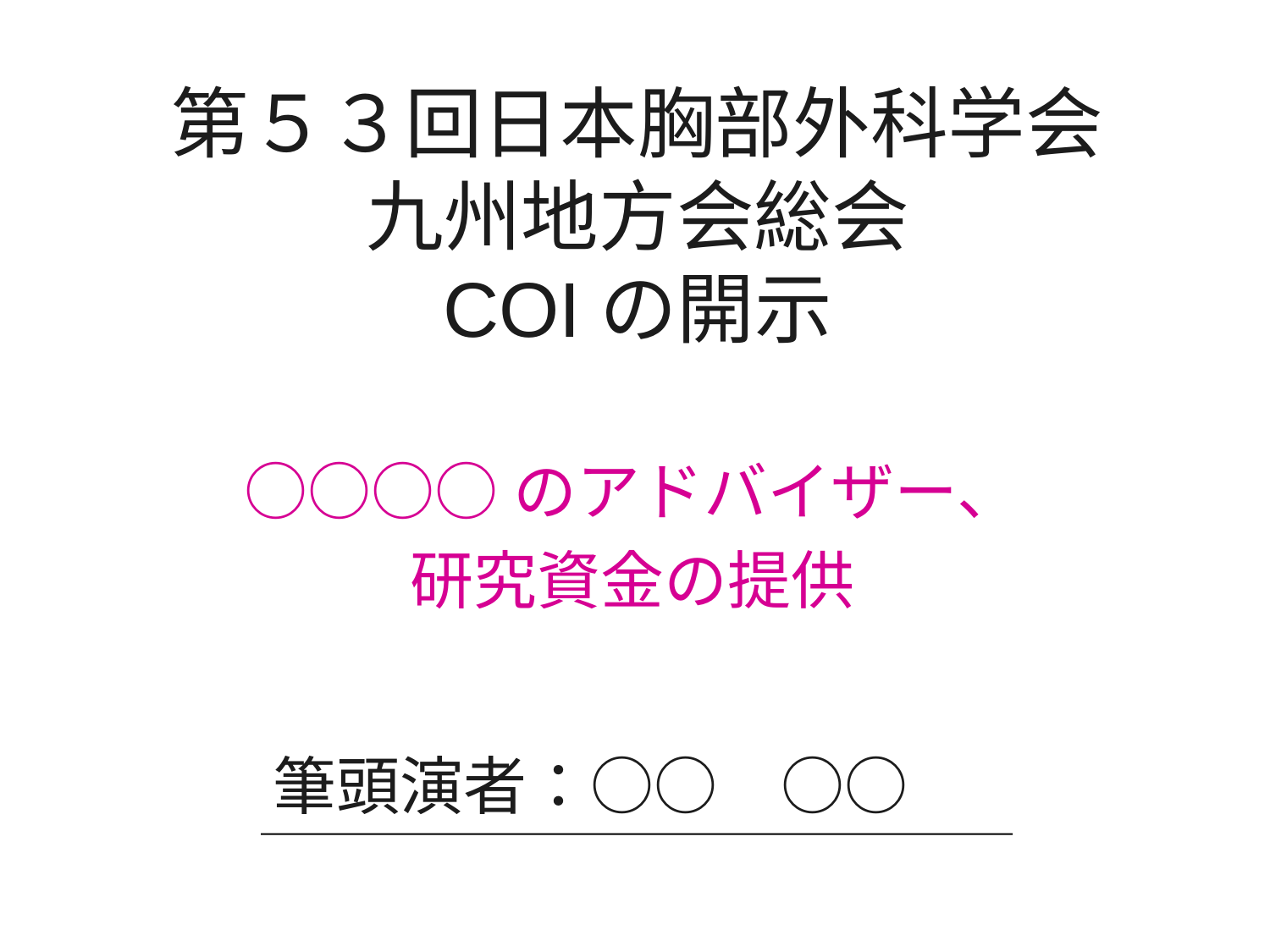

第５３回日本胸部外科学会
九州地方会総会
COIの開示
○○○○のアドバイザー、
研究資金の提供
筆頭演者：○○　○○